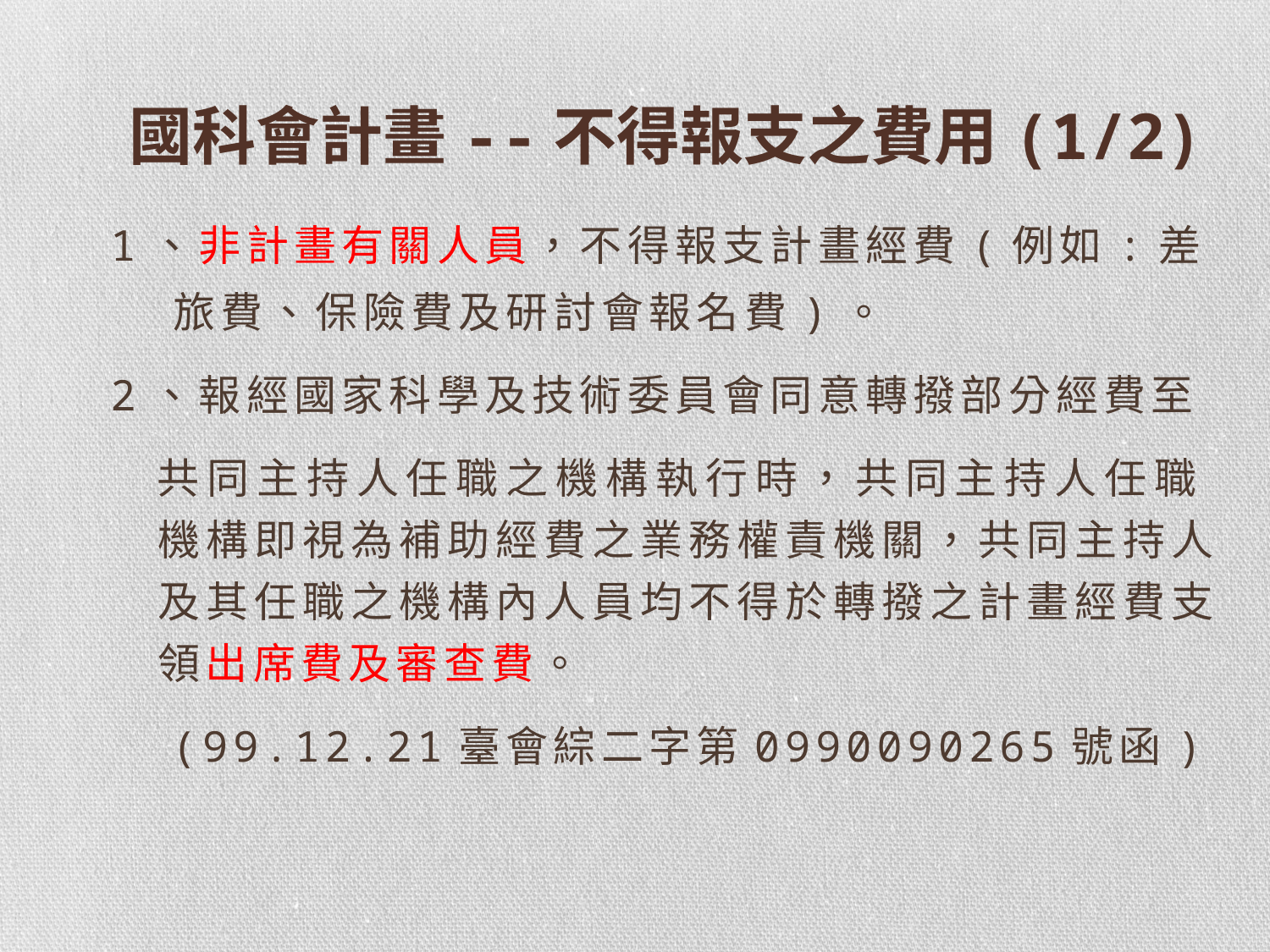

# 國科會計畫--不得報支之費用(1/2)
1、非計畫有關人員，不得報支計畫經費(例如:差旅費、保險費及研討會報名費)。
2、報經國家科學及技術委員會同意轉撥部分經費至
  共同主持人任職之機構執行時，共同主持人任職  機構即視為補助經費之業務權責機關，共同主持人及其任職之機構內人員均不得於轉撥之計畫經費支領出席費及審查費。
  (99.12.21臺會綜二字第0990090265號函)

26